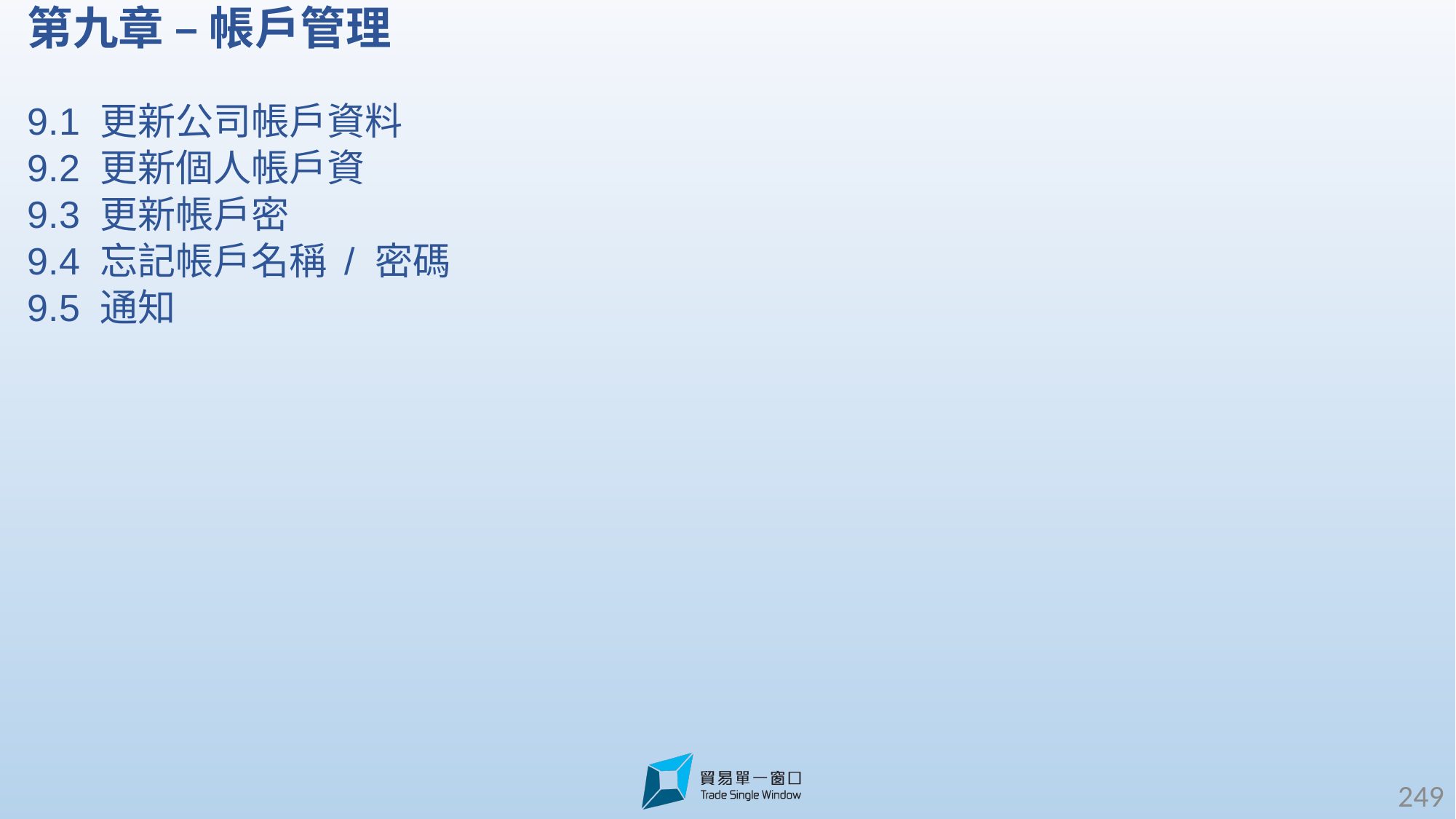

第九章 – 帳戶管理

9.1 更新公司帳戶資料
9.2 更新個人帳戶資
9.3 更新帳戶密
9.4 忘記帳戶名稱 / 密碼
9.5 通知

249